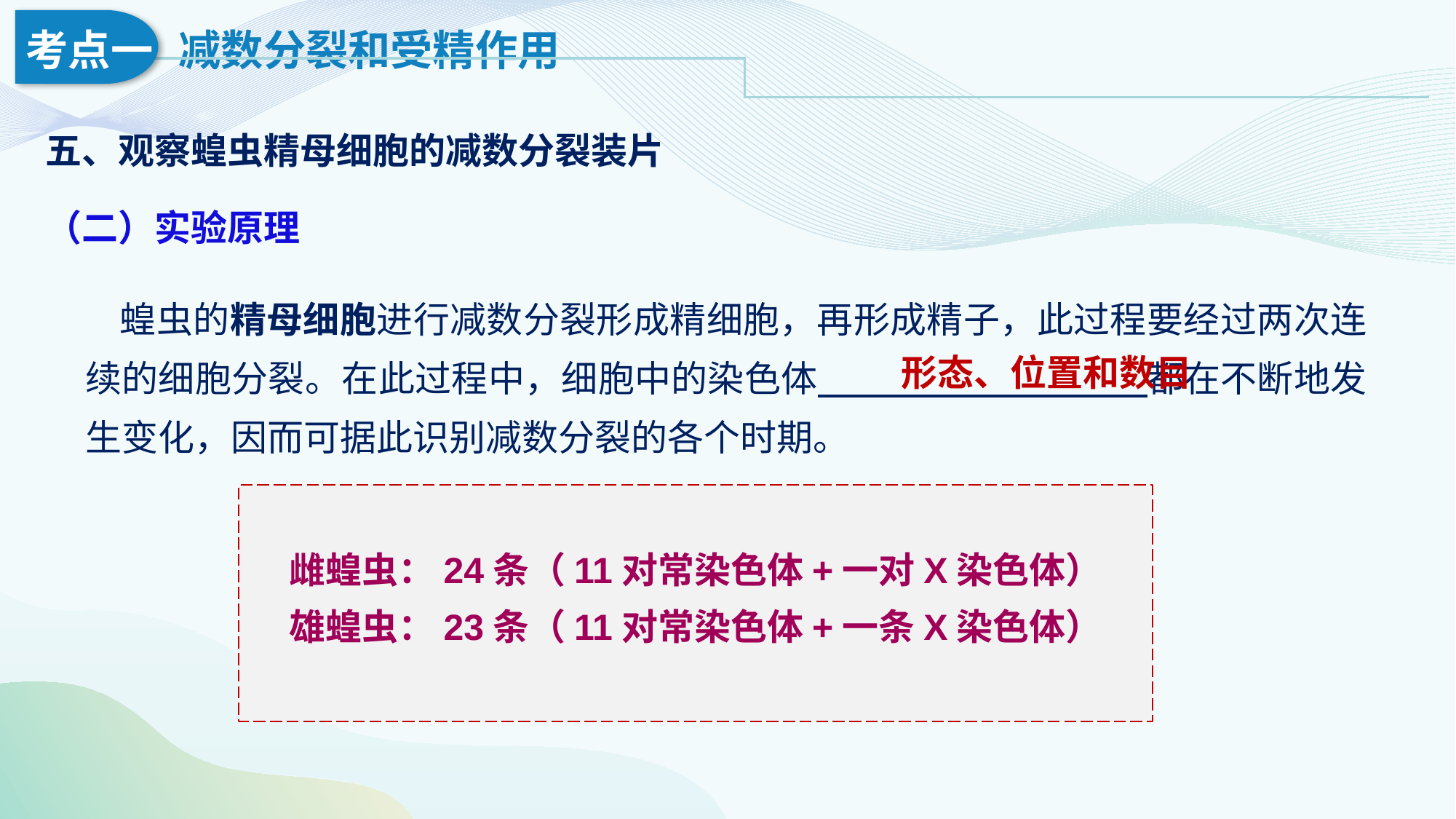

五、观察蝗虫精母细胞的减数分裂装片
（二）实验原理
   蝗虫的精母细胞进行减数分裂形成精细胞，再形成精子，此过程要经过两次连续的细胞分裂。在此过程中，细胞中的染色体                                       都在不断地发生变化，因而可据此识别减数分裂的各个时期。
 形态、位置和数目

雌蝗虫：24条（11对常染色体+一对X染色体）
雄蝗虫：23条（11对常染色体+一条X染色体）